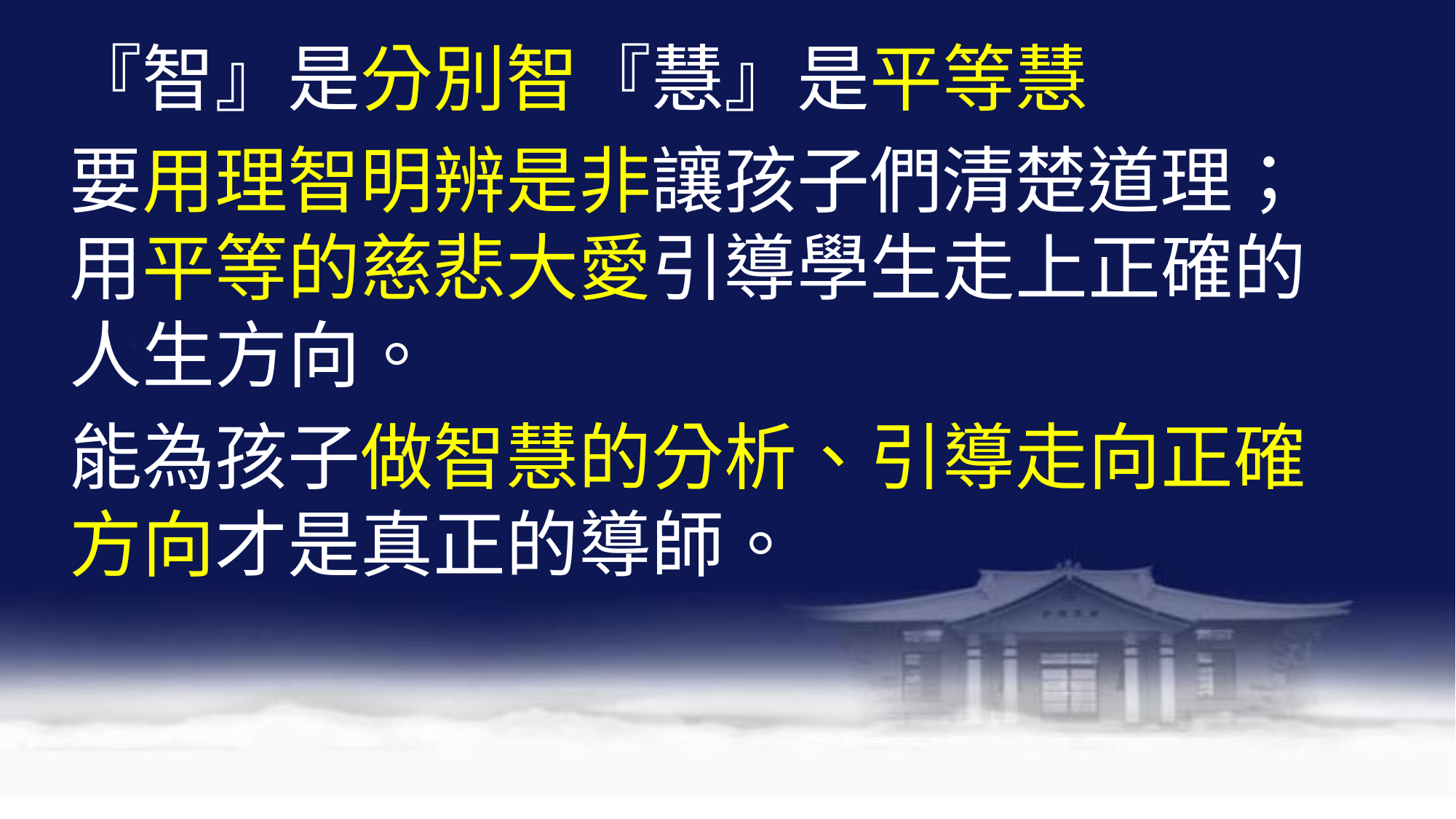

『智』是分別智『慧』是平等慧
要用理智明辨是非讓孩子們清楚道理；用平等的慈悲大愛引導學生走上正確的人生方向。
能為孩子做智慧的分析、引導走向正確方向才是真正的導師。